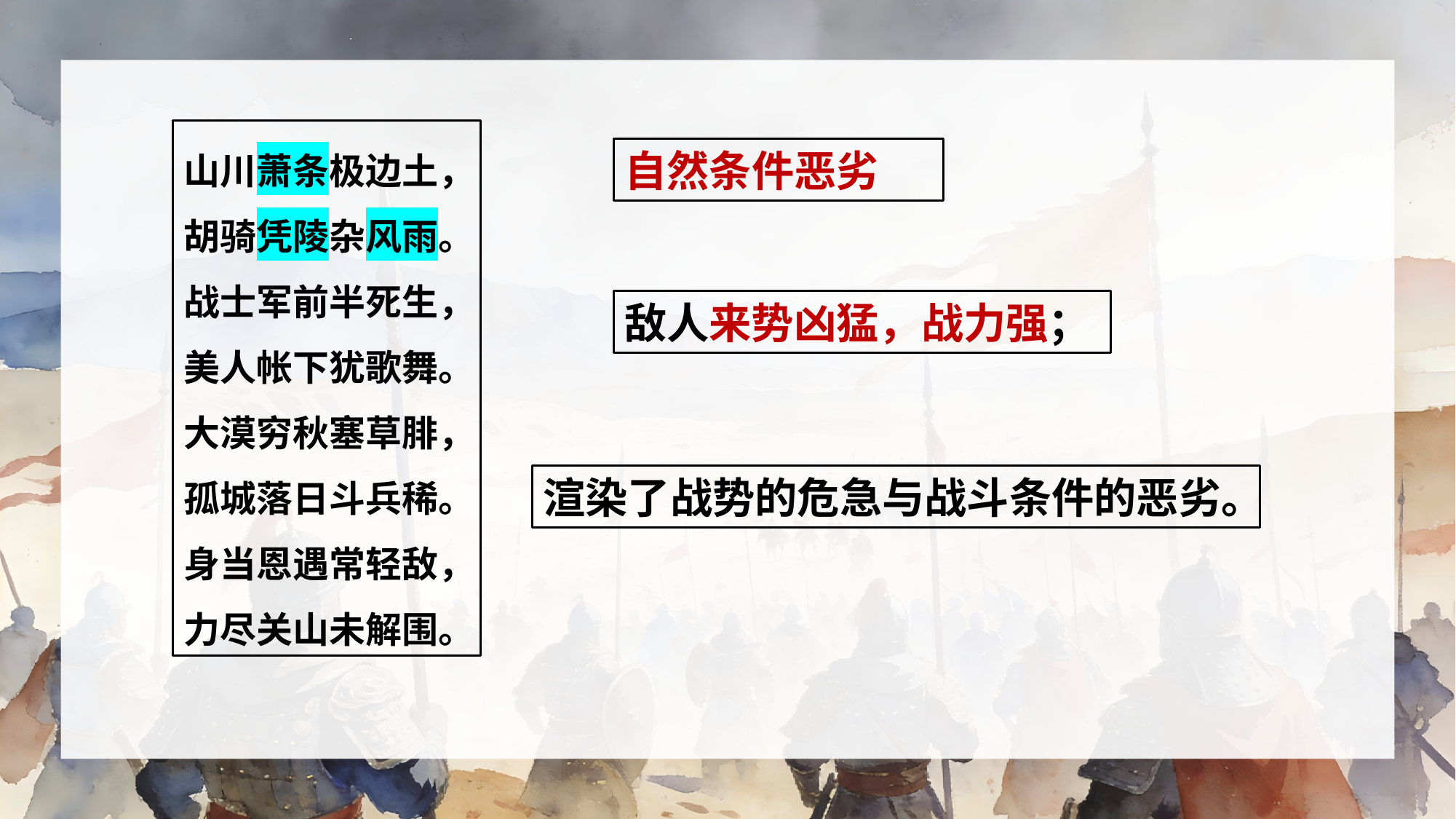

山川萧条极边土，胡骑凭陵杂风雨。战士军前半死生，美人帐下犹歌舞。
大漠穷秋塞草腓，孤城落日斗兵稀。身当恩遇常轻敌，力尽关山未解围。
自然条件恶劣
敌人来势凶猛，战力强；
渲染了战势的危急与战斗条件的恶劣。